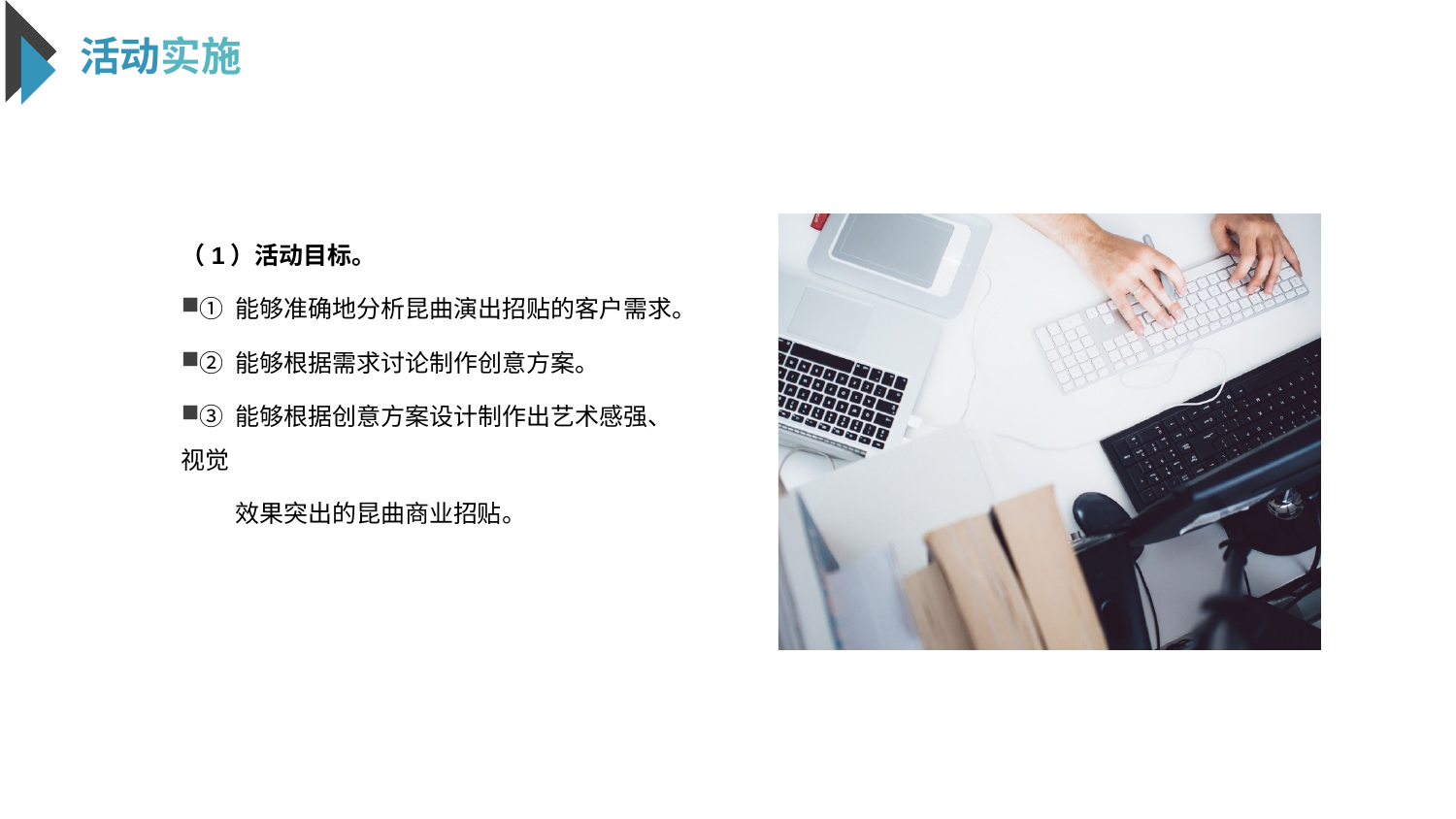

活动实施

（1）活动目标。
① 能够准确地分析昆曲演出招贴的客户需求。
② 能够根据需求讨论制作创意方案。
③ 能够根据创意方案设计制作出艺术感强、视觉
         效果突出的昆曲商业招贴。